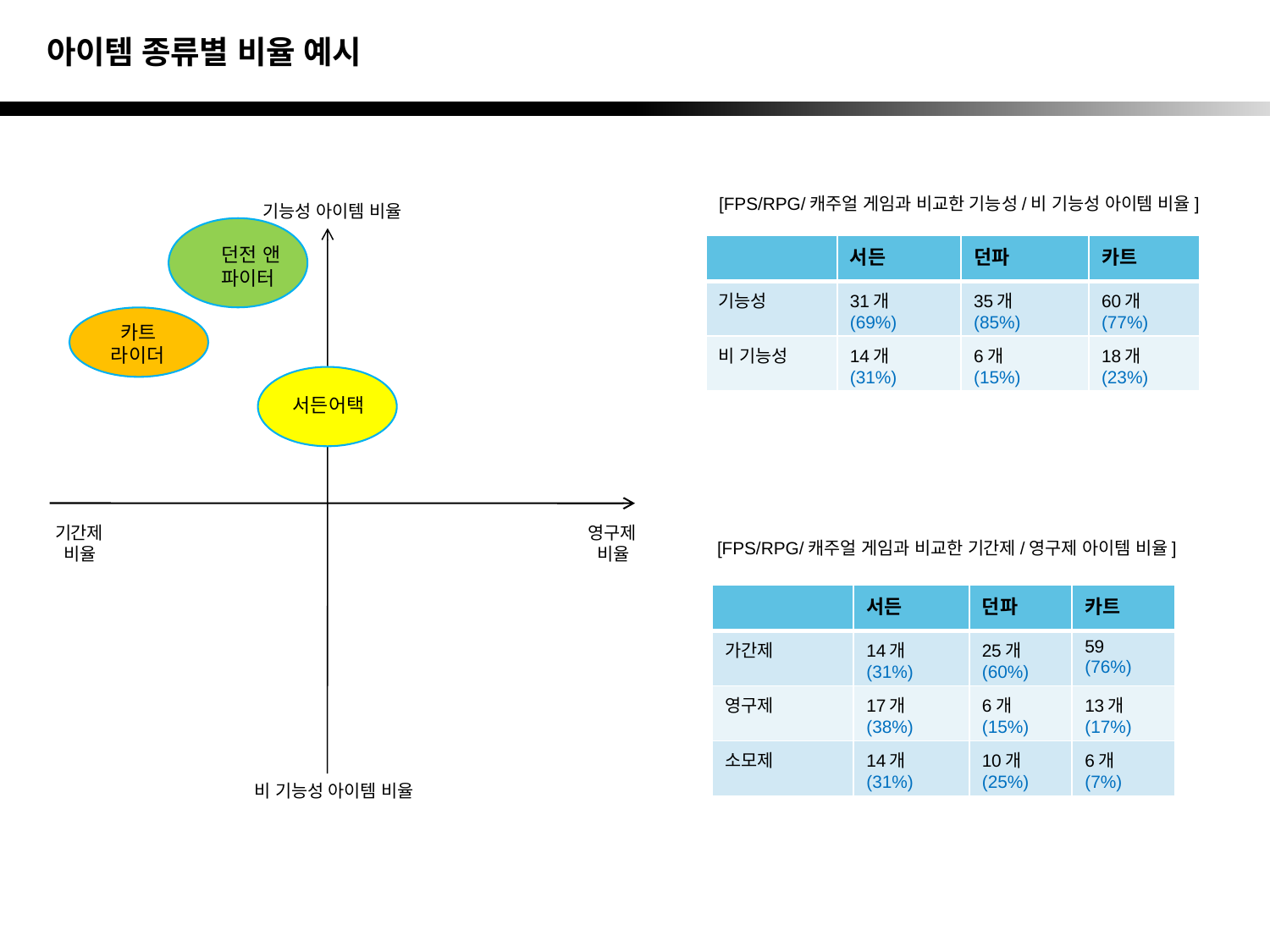

아이템 종류별 비율 예시

[FPS/RPG/캐주얼 게임과 비교한 기능성/비 기능성 아이템 비율]
기능성 아이템 비율

|  | 서든 | 던파 | 카트 |
| --- | --- | --- | --- |
| 기능성 | 31개 (69%) | 35개 (85%) | 60개 (77%) |
| 비 기능성 | 14개 (31%) | 6개 (15%) | 18개 (23%) |
던전 앤
파이터

 카트
라이더

서든어택

기간제
 비율
영구제
 비율
[FPS/RPG/캐주얼 게임과 비교한 기간제/영구제 아이템 비율]
|  | 서든 | 던파 | 카트 |
| --- | --- | --- | --- |
| 가간제 | 14개 (31%) | 25개 (60%) | 59 (76%) |
| 영구제 | 17개 (38%) | 6개 (15%) | 13개 (17%) |
| 소모제 | 14개 (31%) | 10개 (25%) | 6개 (7%) |
비 기능성 아이템 비율